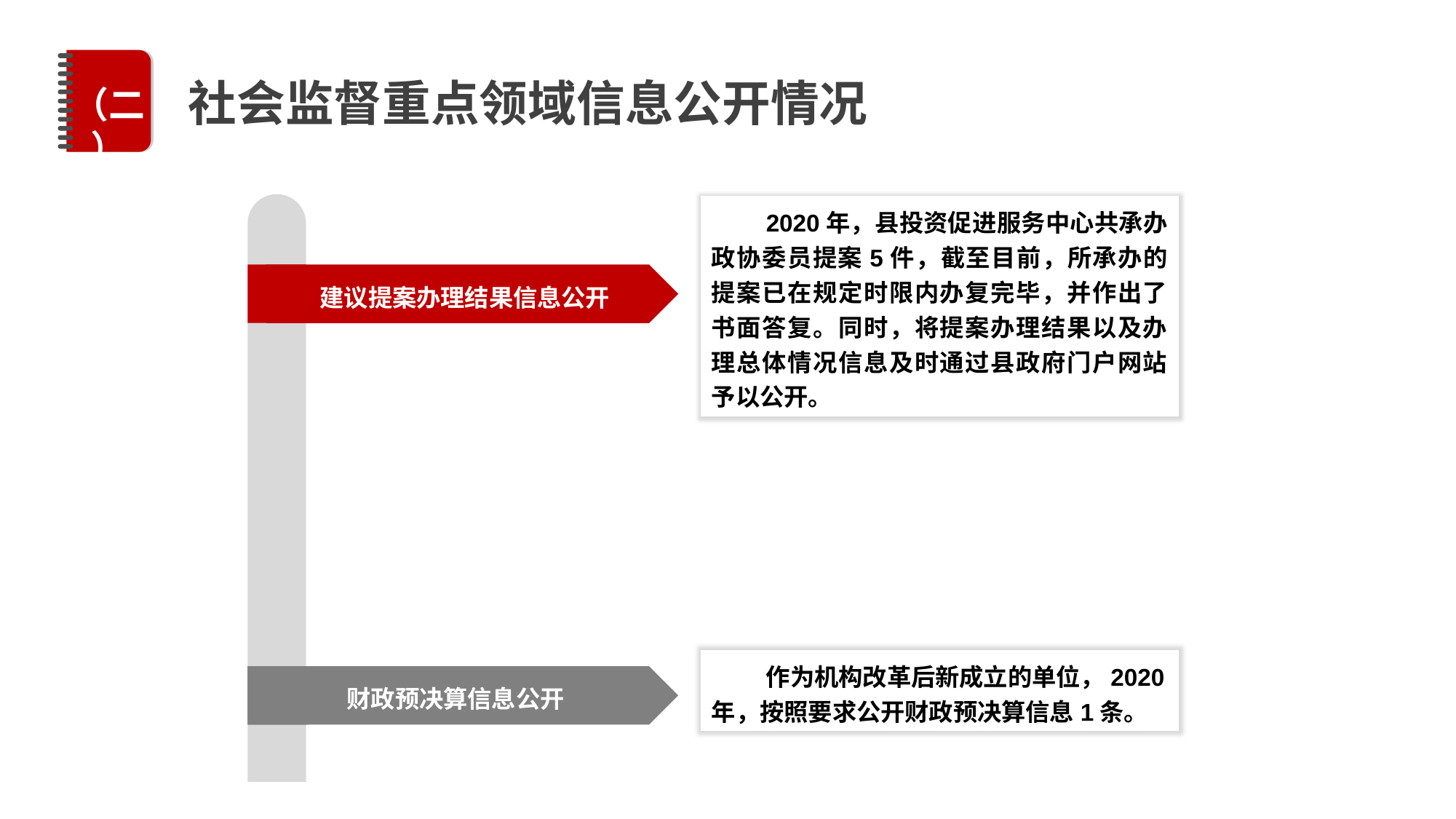

（二）
社会监督重点领域信息公开情况

2020年，县投资促进服务中心共承办政协委员提案5件，截至目前，所承办的提案已在规定时限内办复完毕，并作出了书面答复。同时，将提案办理结果以及办理总体情况信息及时通过县政府门户网站予以公开。

建议提案办理结果信息公开
作为机构改革后新成立的单位，2020年，按照要求公开财政预决算信息1条。
财政预决算信息公开